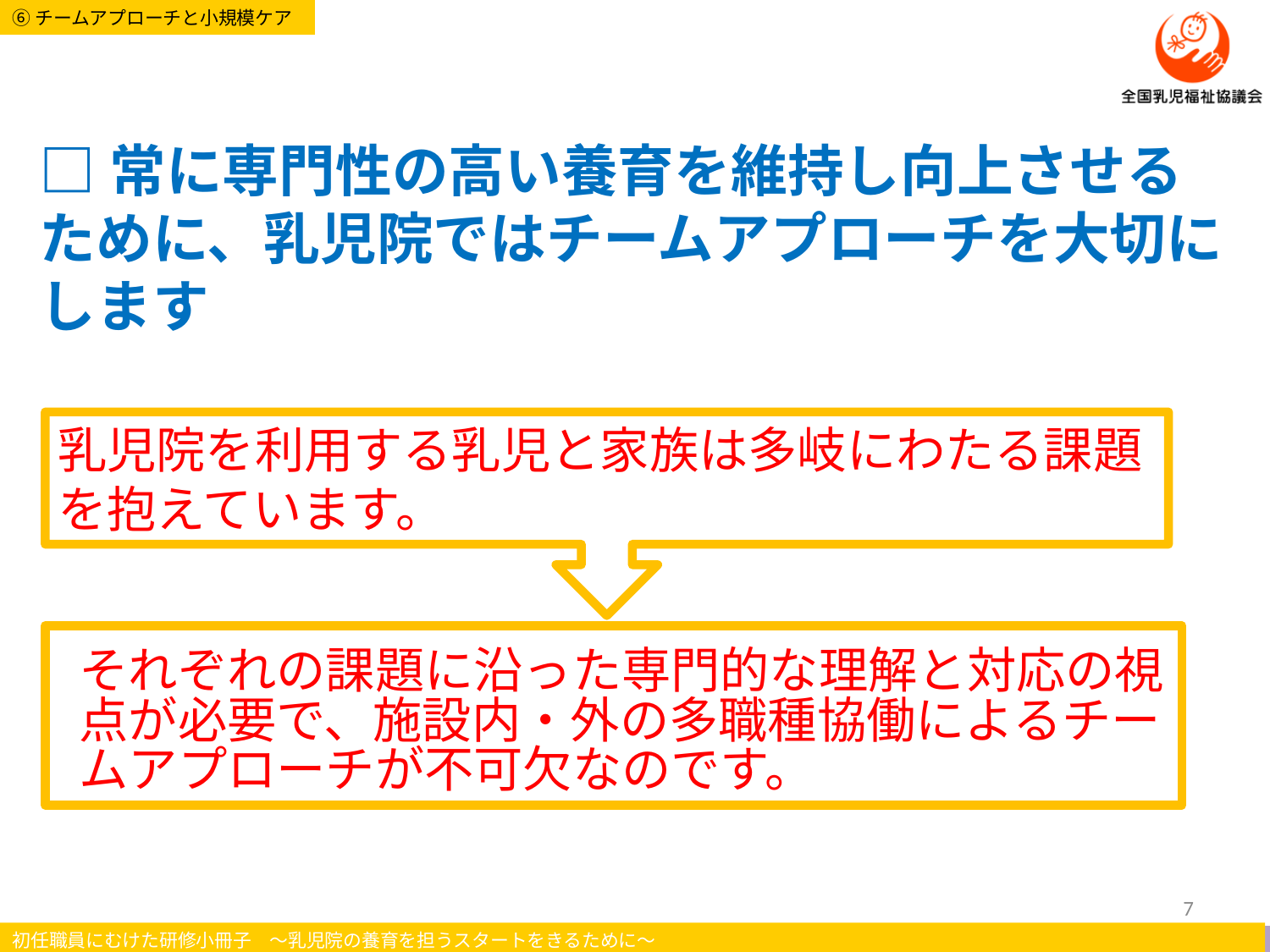

# □常に専門性の高い養育を維持し向上させるために、乳児院ではチームアプローチを大切にします

乳児院を利用する乳児と家族は多岐にわたる課題を抱えています。

それぞれの課題に沿った専門的な理解と対応の視点が必要で、施設内・外の多職種協働によるチームアプローチが不可欠なのです。
7